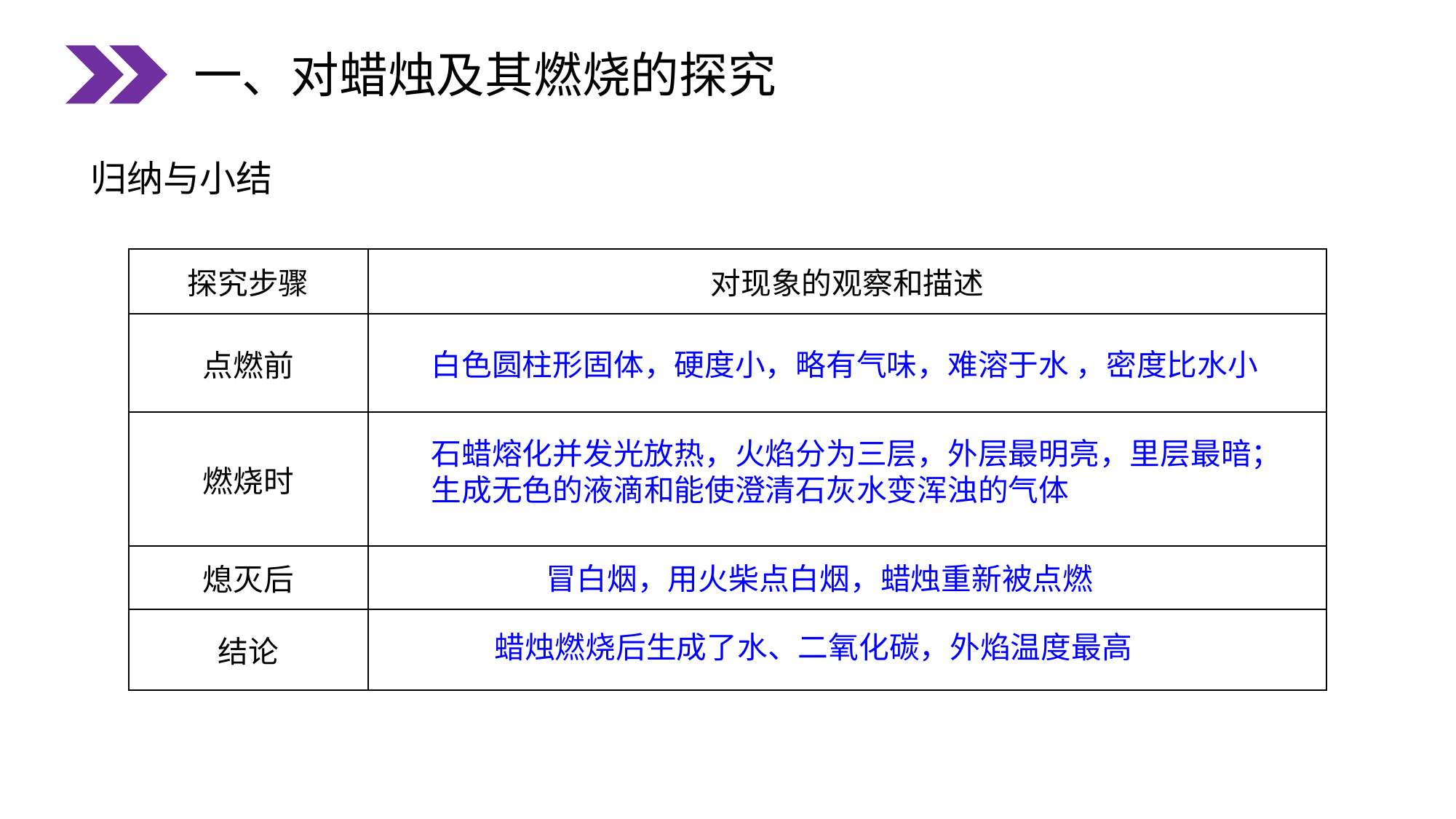

一、对蜡烛及其燃烧的探究
归纳与小结
| 探究步骤 | 对现象的观察和描述 |
| --- | --- |
| 点燃前 |  |
| 燃烧时 |  |
| 熄灭后 |  |
| 结论 |  |
白色圆柱形固体，硬度小，略有气味，难溶于水 ，密度比水小
石蜡熔化并发光放热，火焰分为三层，外层最明亮，里层最暗；生成无色的液滴和能使澄清石灰水变浑浊的气体
冒白烟，用火柴点白烟，蜡烛重新被点燃
蜡烛燃烧后生成了水、二氧化碳，外焰温度最高